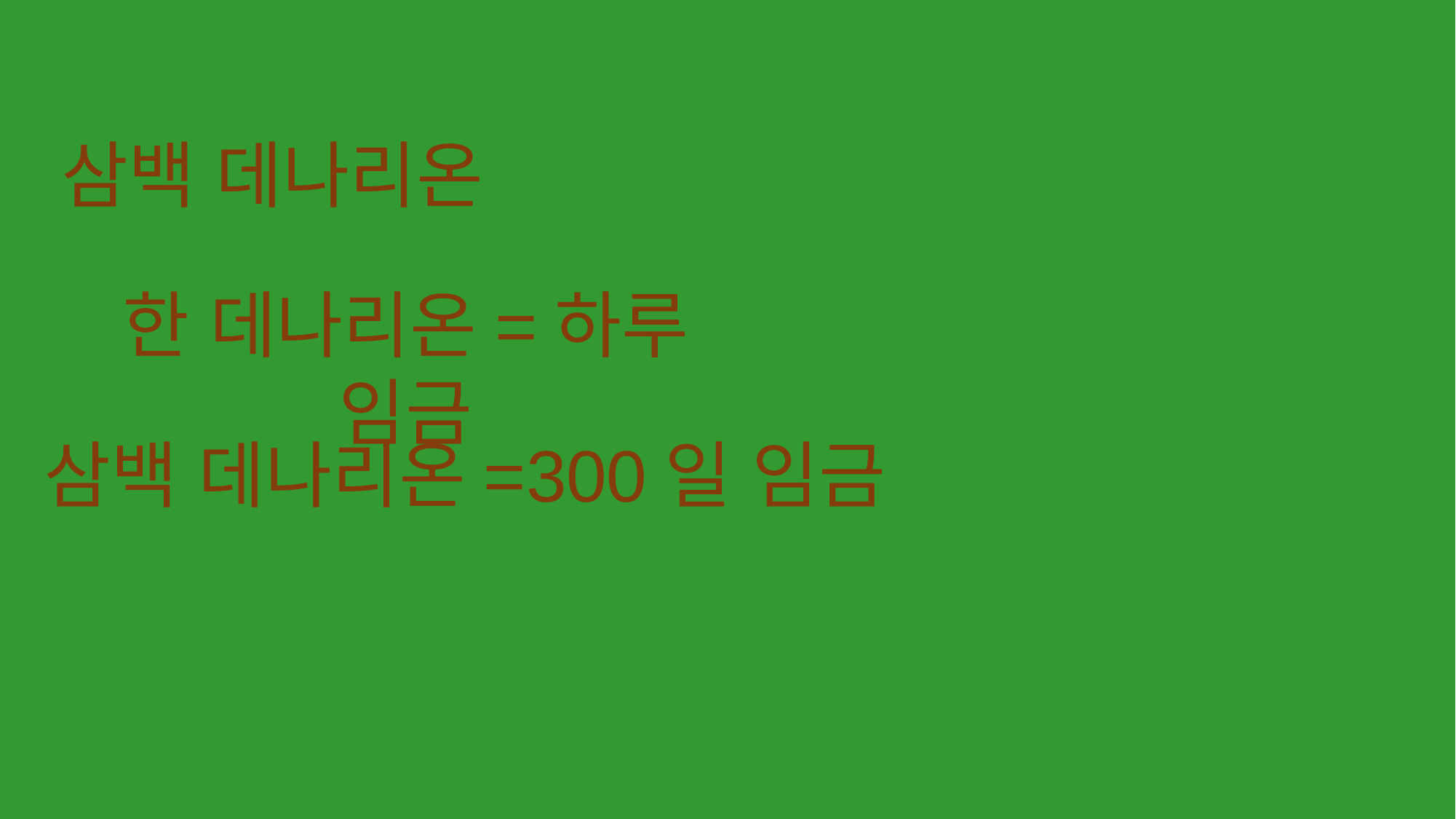

삼백 데나리온
한 데나리온=하루 임금
삼백 데나리온=300일 임금